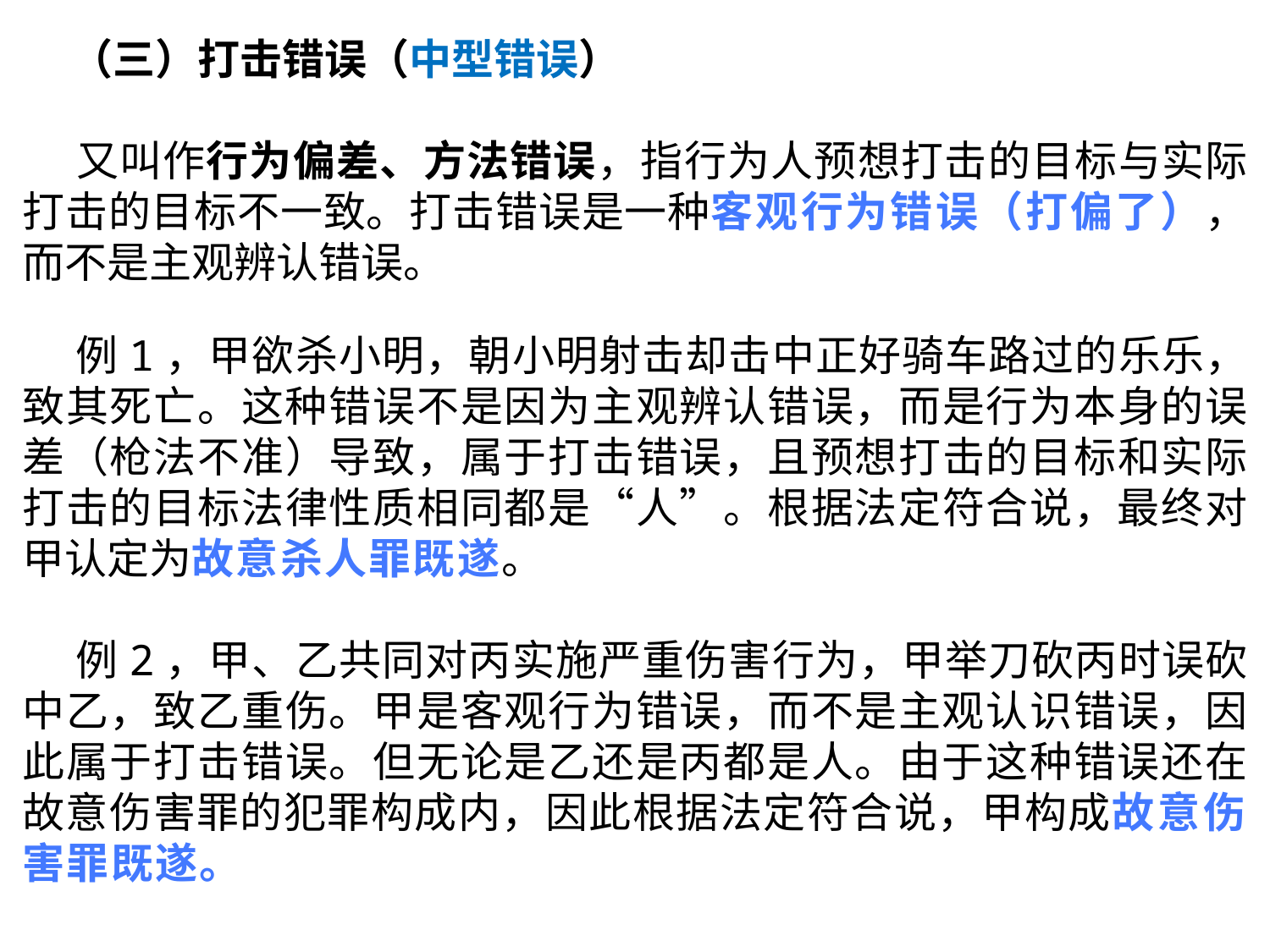

（三）打击错误（中型错误）

    又叫作行为偏差、方法错误，指行为人预想打击的目标与实际打击的目标不一致。打击错误是一种客观行为错误（打偏了），而不是主观辨认错误。

    例1，甲欲杀小明，朝小明射击却击中正好骑车路过的乐乐，致其死亡。这种错误不是因为主观辨认错误，而是行为本身的误差（枪法不准）导致，属于打击错误，且预想打击的目标和实际打击的目标法律性质相同都是“人”。根据法定符合说，最终对甲认定为故意杀人罪既遂。

    例2，甲、乙共同对丙实施严重伤害行为，甲举刀砍丙时误砍中乙，致乙重伤。甲是客观行为错误，而不是主观认识错误，因此属于打击错误。但无论是乙还是丙都是人。由于这种错误还在故意伤害罪的犯罪构成内，因此根据法定符合说，甲构成故意伤害罪既遂。